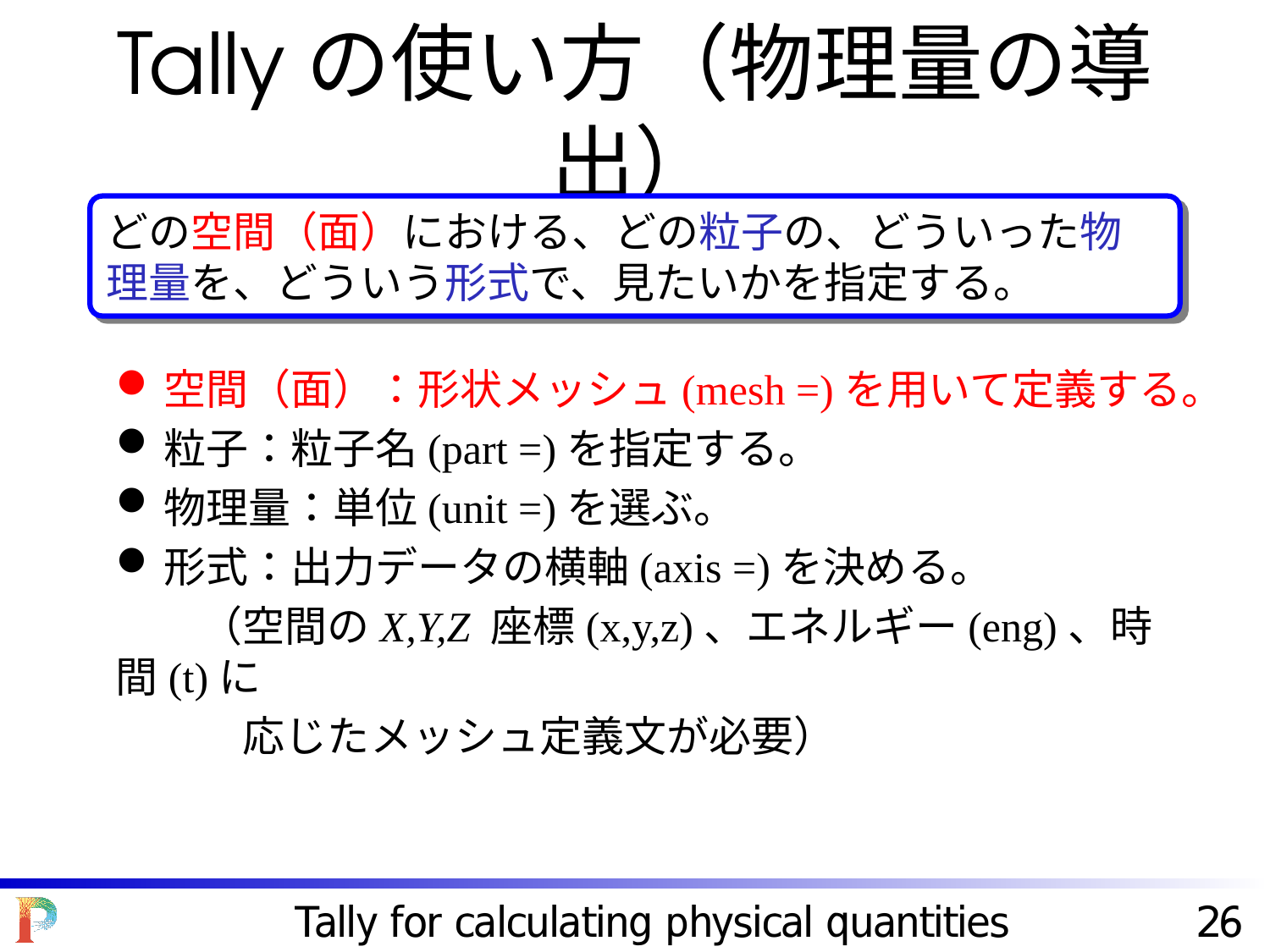

# Tallyの使い方（物理量の導出）
どの空間（面）における、どの粒子の、どういった物理量を、どういう形式で、見たいかを指定する。
空間（面）：形状メッシュ(mesh =)を用いて定義する。
粒子：粒子名(part =)を指定する。
物理量：単位(unit =)を選ぶ。
形式：出力データの横軸(axis =)を決める。
　　（空間のX,Y,Z 座標(x,y,z)、エネルギー(eng)、時間(t)に
　　　応じたメッシュ定義文が必要）
Tally for calculating physical quantities